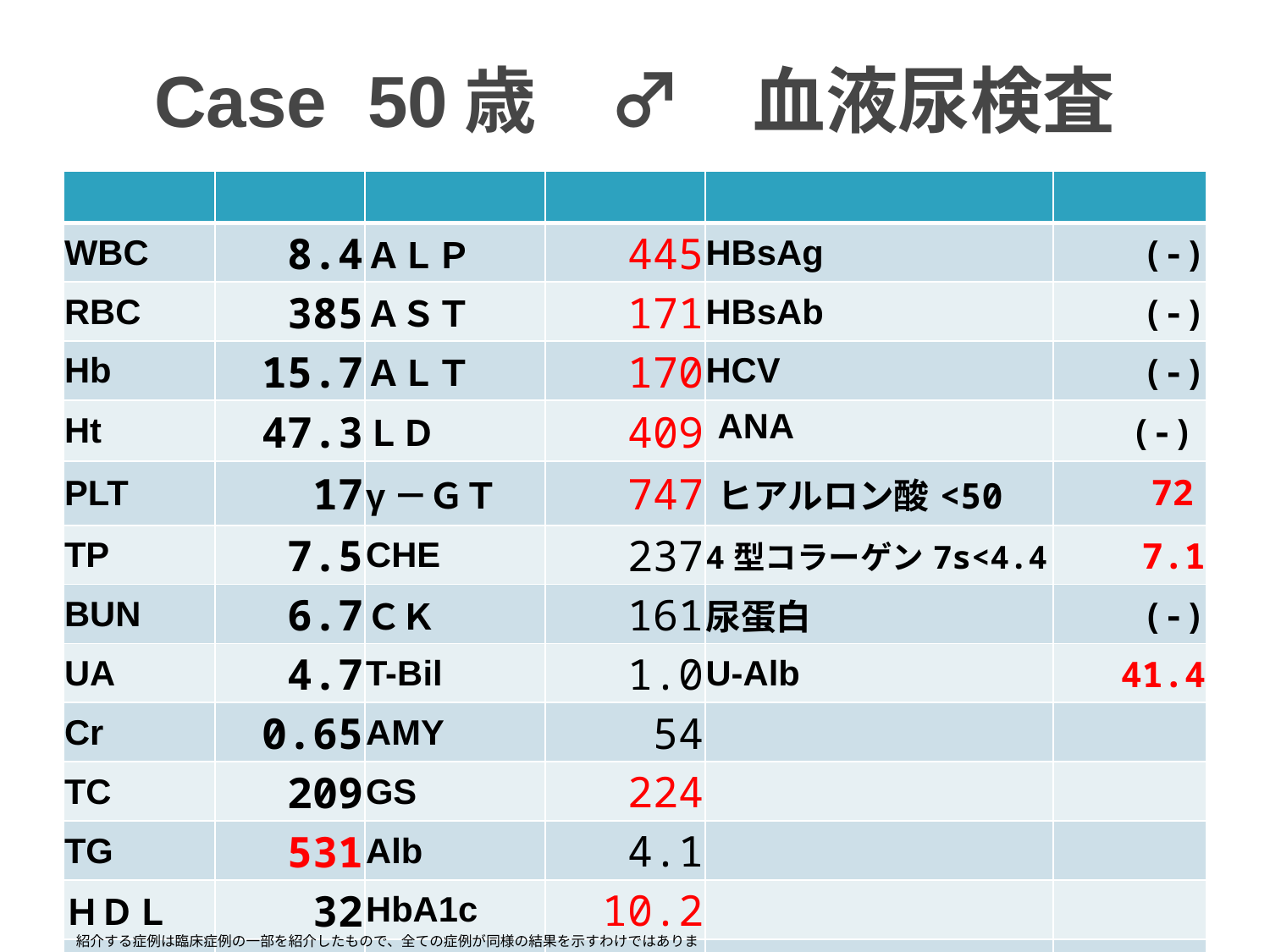

# Case  50歳　♂　血液尿検査
|  |  |  |  |  |  |
| --- | --- | --- | --- | --- | --- |
| WBC | 8.4 | ＡＬＰ | 445 | HBsAg | (-) |
| RBC | 385 | ＡＳＴ | 171 | HBsAb | (-) |
| Hb | 15.7 | ＡＬＴ | 170 | HCV | (-) |
| Ht | 47.3 | ＬＤ | 409 | ANA | (-) |
| PLT | 17 | γ－ＧＴ | 747 | ヒアルロン酸<50 | 72 |
| TP | 7.5 | CHE | 237 | 4型コラーゲン7s<4.4 | 7.1 |
| BUN | 6.7 | ＣＫ | 161 | 尿蛋白 | (-) |
| UA | 4.7 | T-Bil | 1.0 | U-Alb | 41.4 |
| Cr | 0.65 | AMY | 54 |  |  |
| TC | 209 | GS | 224 |  |  |
| TG | 531 | Alb | 4.1 |  |  |
| ＨＤＬ | 32 | HbA1c | 10.2 |  |  |
| LDL | 81 |  |  |  |  |
紹介する症例は臨床症例の一部を紹介したもので、全ての症例が同様の結果を示すわけではありません。